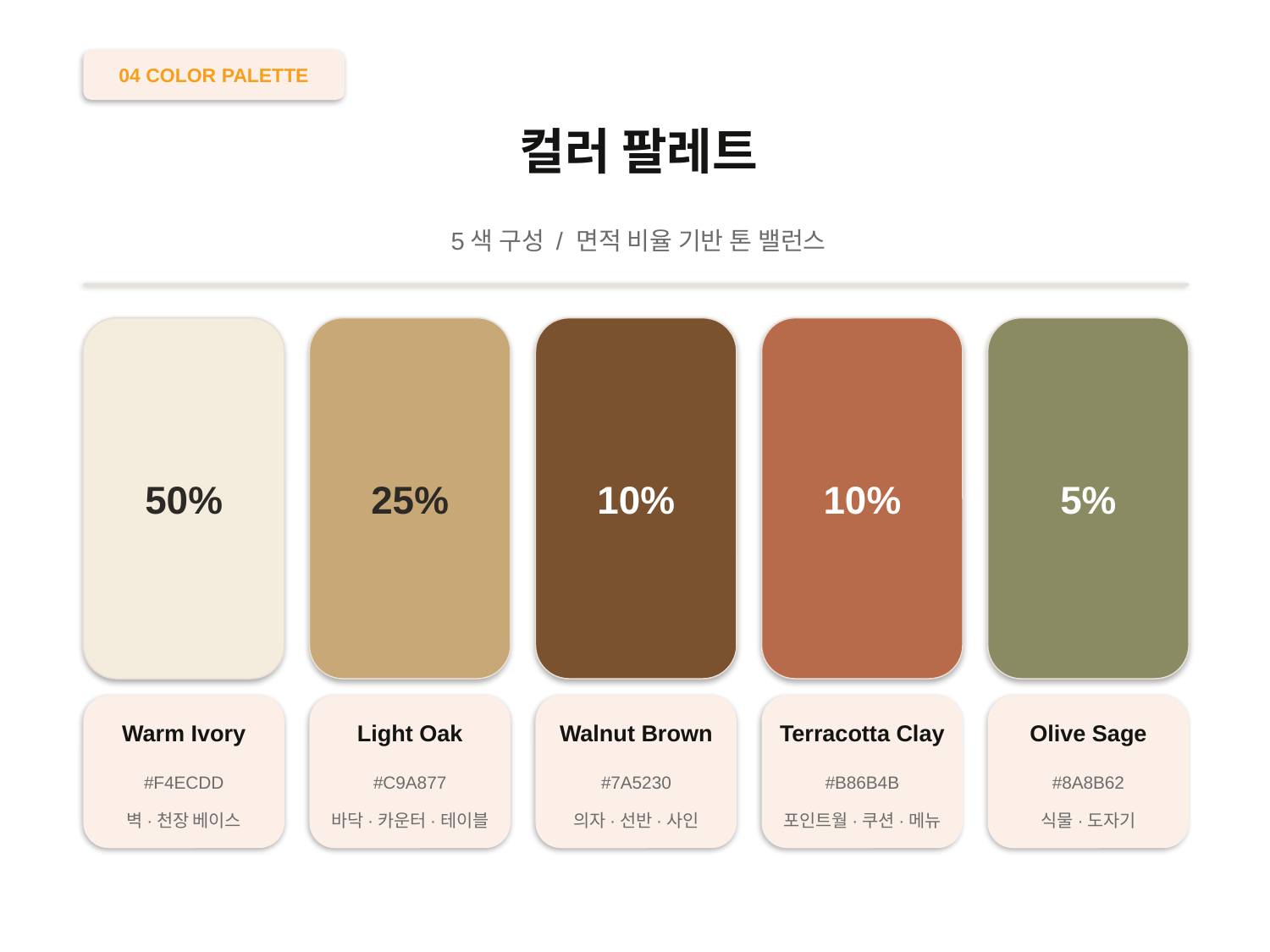

04 COLOR PALETTE
컬러 팔레트
5색 구성 / 면적 비율 기반 톤 밸런스

50%
25%
10%
10%
5%

Warm Ivory
Light Oak
Walnut Brown
Terracotta Clay
Olive Sage
#F4ECDD
#C9A877
#7A5230
#B86B4B
#8A8B62
벽·천장 베이스
바닥·카운터·테이블
의자·선반·사인
포인트월·쿠션·메뉴
식물·도자기